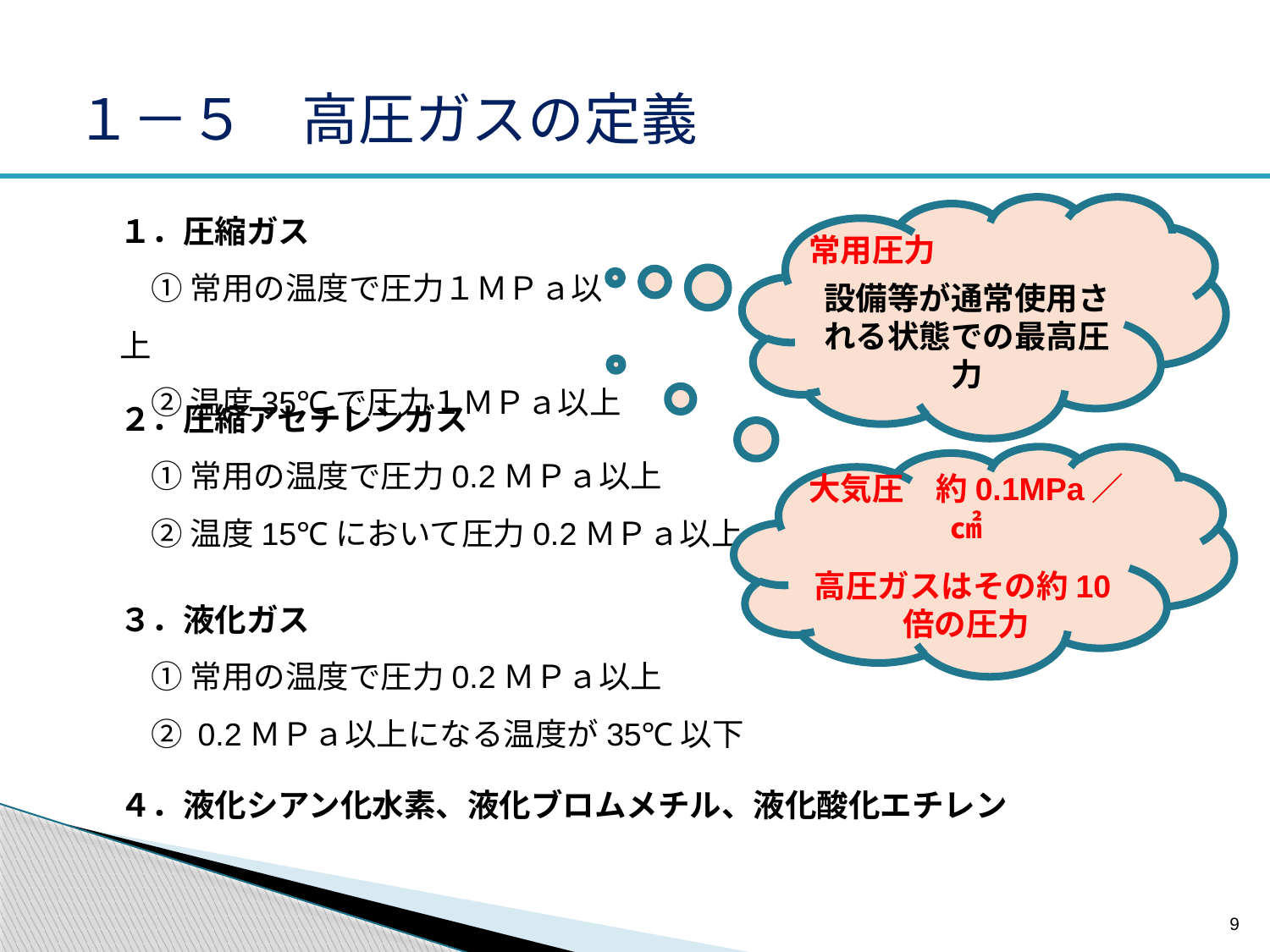

# １－５　高圧ガスの定義
１．圧縮ガス
　① 常用の温度で圧力１ＭＰａ以上
　② 温度35℃で圧力１ＭＰａ以上

常用圧力
設備等が通常使用される状態での最高圧力

２．圧縮アセチレンガス
　① 常用の温度で圧力0.2ＭＰａ以上
　② 温度15℃において圧力0.2ＭＰａ以上
大気圧　約0.1MPa／㎠

高圧ガスはその約10倍の圧力
３．液化ガス
　① 常用の温度で圧力0.2ＭＰａ以上
　② 0.2ＭＰａ以上になる温度が35℃以下
４．液化シアン化水素、液化ブロムメチル、液化酸化エチレン
9